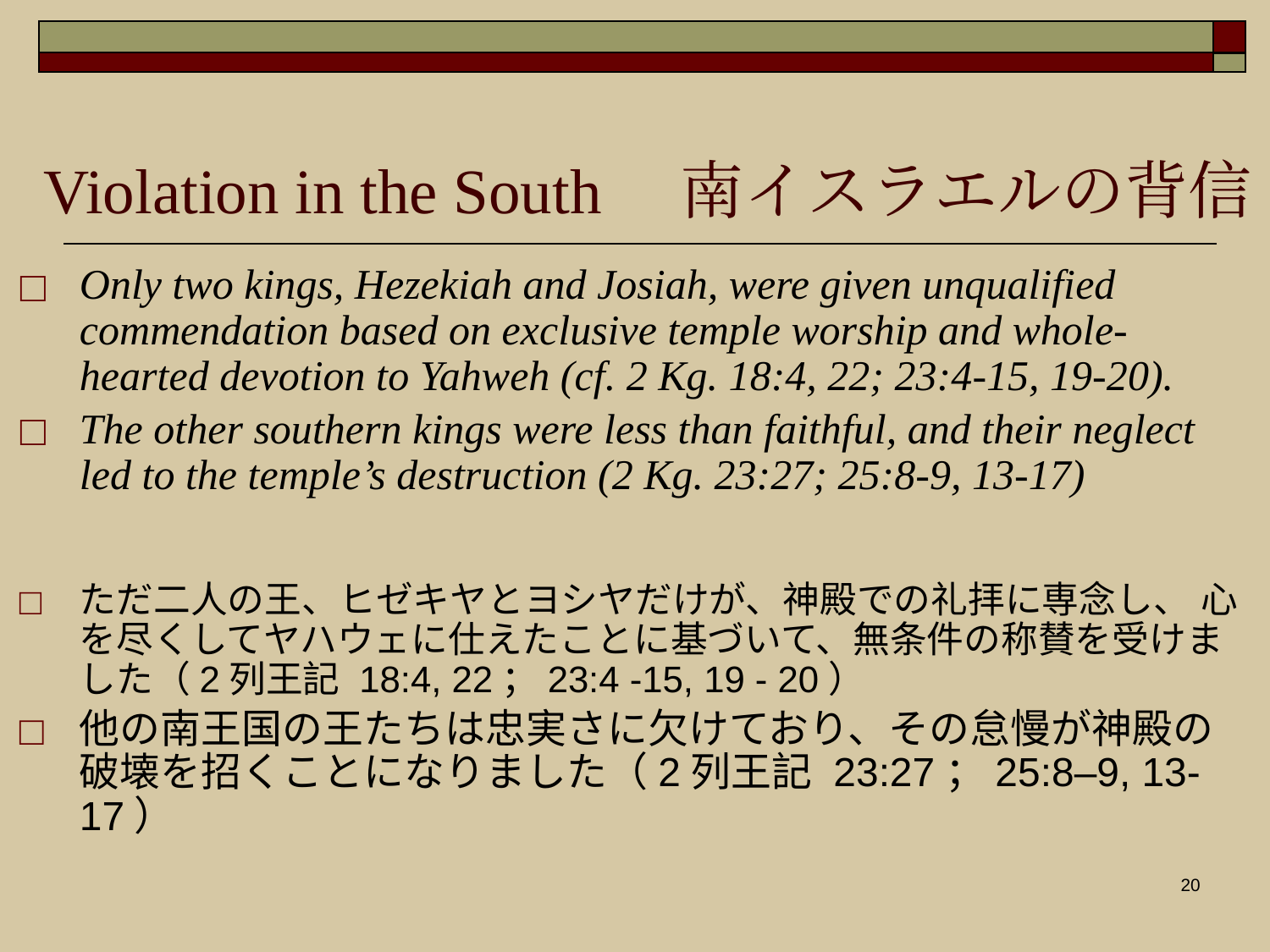

# Violation in the South　南イスラエルの背信

Only two kings, Hezekiah and Josiah, were given unqualified commendation based on exclusive temple worship and whole-hearted devotion to Yahweh (cf. 2 Kg. 18:4, 22; 23:4-15, 19-20).
The other southern kings were less than faithful, and their neglect led to the temple’s destruction (2 Kg. 23:27; 25:8-9, 13-17)

ただ二人の王、ヒゼキヤとヨシヤだけが、神殿での礼拝に専念し、 心を尽くしてヤハウェに仕えたことに基づいて、無条件の称賛を受けました（2列王記 18:4, 22；23:4 -15, 19 - 20）
他の南王国の王たちは忠実さに欠けており、その怠慢が神殿の破壊を招くことになりました（2列王記 23:27；25:8–9, 13-17）
20